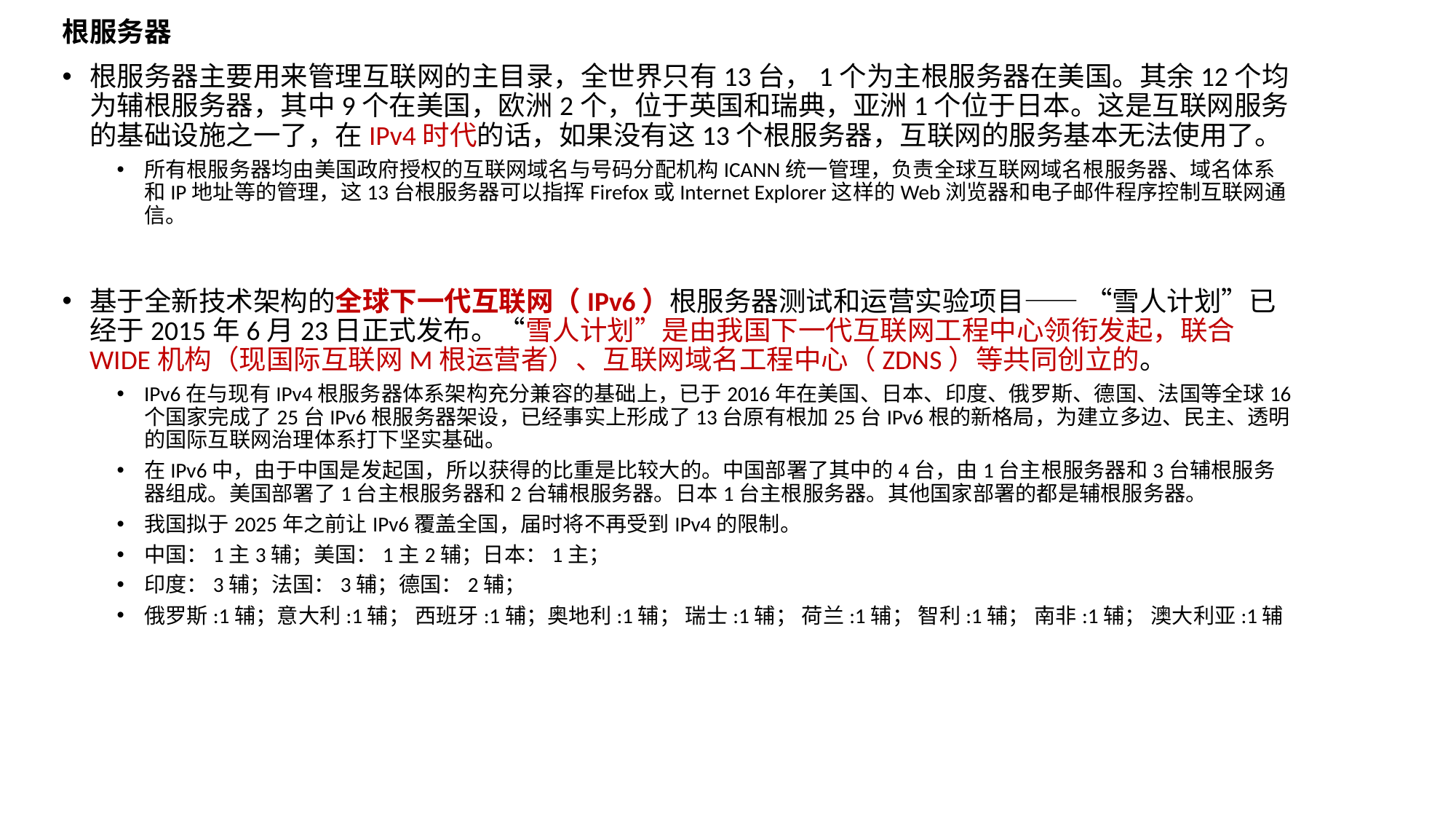

根服务器
根服务器主要用来管理互联网的主目录，全世界只有13台，1个为主根服务器在美国。其余12个均为辅根服务器，其中9个在美国，欧洲2个，位于英国和瑞典，亚洲1个位于日本。这是互联网服务的基础设施之一了，在IPv4时代的话，如果没有这13个根服务器，互联网的服务基本无法使用了。
所有根服务器均由美国政府授权的互联网域名与号码分配机构ICANN统一管理，负责全球互联网域名根服务器、域名体系和IP地址等的管理，这13台根服务器可以指挥Firefox或Internet Explorer这样的Web浏览器和电子邮件程序控制互联网通信。

基于全新技术架构的全球下一代互联网（IPv6）根服务器测试和运营实验项目—— “雪人计划”已经于2015年6月23日正式发布。“雪人计划”是由我国下一代互联网工程中心领衔发起，联合WIDE机构（现国际互联网M根运营者）、互联网域名工程中心（ZDNS）等共同创立的。
IPv6在与现有IPv4根服务器体系架构充分兼容的基础上，已于2016年在美国、日本、印度、俄罗斯、德国、法国等全球16个国家完成了25台IPv6根服务器架设，已经事实上形成了13台原有根加25台IPv6根的新格局，为建立多边、民主、透明的国际互联网治理体系打下坚实基础。
在IPv6中，由于中国是发起国，所以获得的比重是比较大的。中国部署了其中的4台，由1台主根服务器和3台辅根服务器组成。美国部署了1台主根服务器和2台辅根服务器。日本1台主根服务器。其他国家部署的都是辅根服务器。
我国拟于2025年之前让IPv6覆盖全国，届时将不再受到IPv4的限制。
中国：1主3辅；美国：1主2辅；日本：1主；
印度：3辅；法国：3辅；德国：2辅；
俄罗斯:1辅；意大利:1辅； 西班牙:1辅；奥地利:1辅； 瑞士:1辅； 荷兰:1辅； 智利:1辅； 南非:1辅； 澳大利亚:1辅